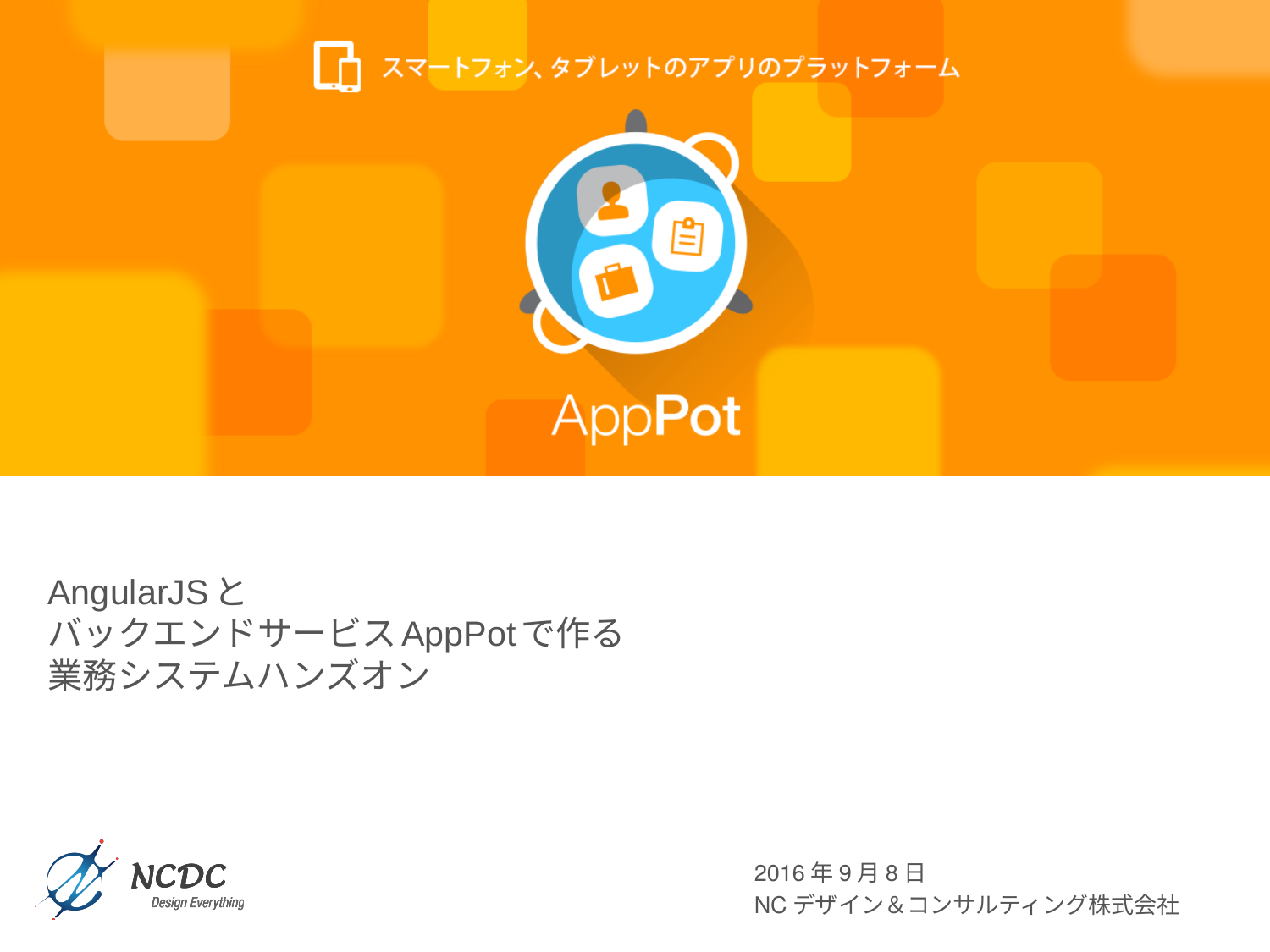

# AngularJSと バックエンドサービスAppPotで作る 業務システムハンズオン
2016年9月8日
NCデザイン＆コンサルティング株式会社